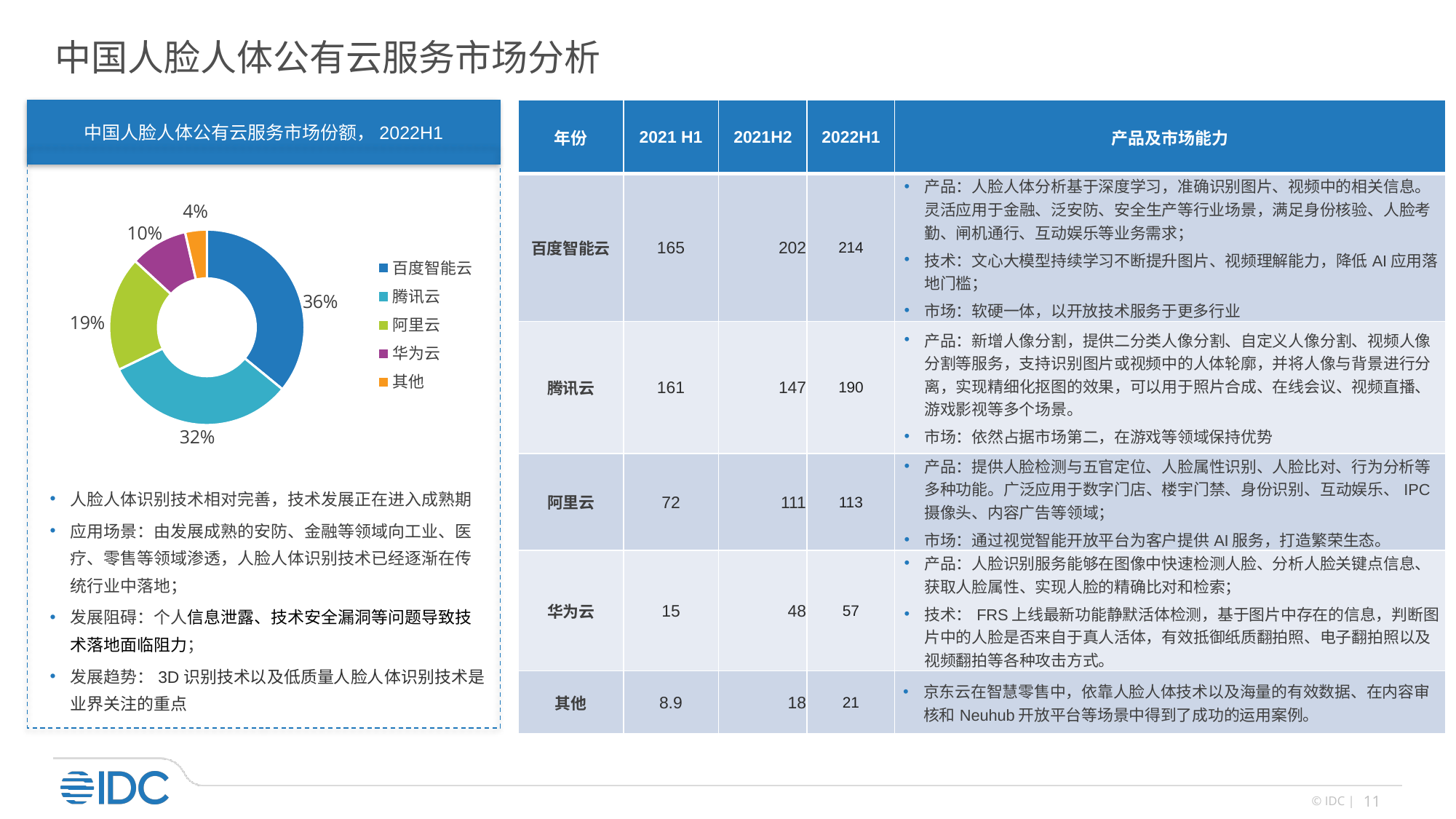

中国人脸人体公有云服务市场分析
中国人脸人体公有云服务市场份额，2022H1
| 年份 | 2021 H1 | 2021H2 | 2022H1 | 产品及市场能力 |
| --- | --- | --- | --- | --- |
| 百度智能云 | 165 | 202 | 214 | 产品：人脸人体分析基于深度学习，准确识别图片、视频中的相关信息。灵活应用于金融、泛安防、安全生产等行业场景，满足身份核验、人脸考勤、闸机通行、互动娱乐等业务需求； 技术：文心大模型持续学习不断提升图片、视频理解能力，降低AI应用落地门槛； 市场：软硬一体，以开放技术服务于更多行业 |
| 腾讯云 | 161 | 147 | 190 | 产品：新增人像分割，提供二分类人像分割、自定义人像分割、视频人像分割等服务，支持识别图片或视频中的人体轮廓，并将人像与背景进行分离，实现精细化抠图的效果，可以用于照片合成、在线会议、视频直播、游戏影视等多个场景。 市场：依然占据市场第二，在游戏等领域保持优势 |
| 阿里云 | 72 | 111 | 113 | 产品：提供人脸检测与五官定位、人脸属性识别、人脸比对、行为分析等多种功能。广泛应用于数字门店、楼宇门禁、身份识别、互动娱乐、IPC摄像头、内容广告等领域； 市场：通过视觉智能开放平台为客户提供AI服务，打造繁荣生态。 |
| 华为云 | 15 | 48 | 57 | 产品：人脸识别服务能够在图像中快速检测人脸、分析人脸关键点信息、获取人脸属性、实现人脸的精确比对和检索； 技术：FRS上线最新功能静默活体检测，基于图片中存在的信息，判断图片中的人脸是否来自于真人活体，有效抵御纸质翻拍照、电子翻拍照以及视频翻拍等各种攻击方式。 |
| 其他 | 8.9 | 18 | 21 | 京东云在智慧零售中，依靠人脸人体技术以及海量的有效数据、在内容审核和Neuhub开放平台等场景中得到了成功的运用案例。 |

### Chart

| Category | 2022H1 |
|---|---|
| 百度智能云 | 0.3592277231716664 |
| 腾讯云 | 0.3194541555176077 |
| 阿里云 | 0.19007913030616774 |
| 华为云 | 0.09534294281373117 |
| 其他 | 0.03589604819082706 |
人脸人体识别技术相对完善，技术发展正在进入成熟期
应用场景：由发展成熟的安防、金融等领域向工业、医疗、零售等领域渗透，人脸人体识别技术已经逐渐在传统行业中落地；
发展阻碍：个人信息泄露、技术安全漏洞等问题导致技术落地面临阻力；
发展趋势：3D识别技术以及低质量人脸人体识别技术是业界关注的重点